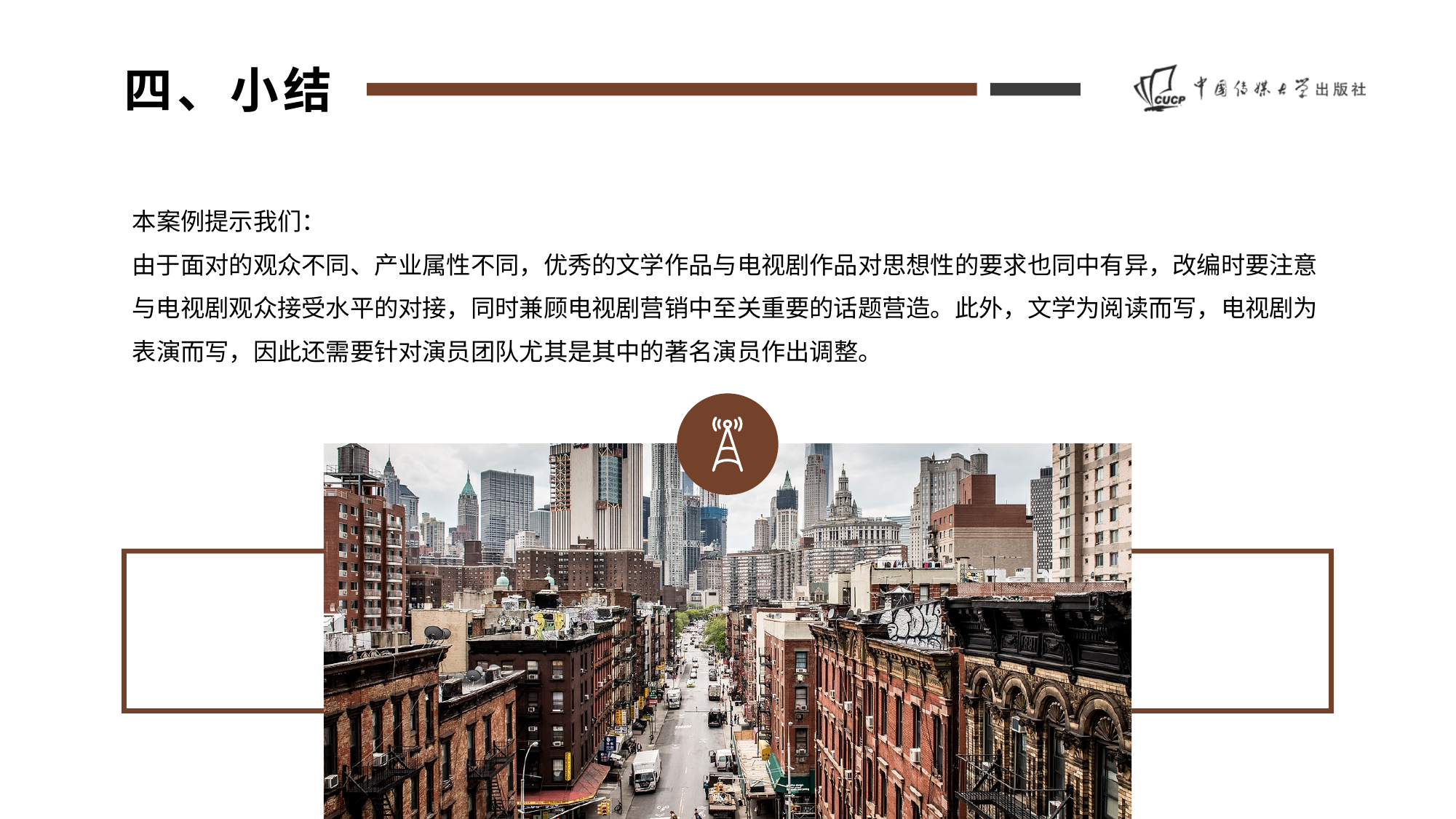

四、小结

本案例提示我们：
由于面对的观众不同、产业属性不同，优秀的文学作品与电视剧作品对思想性的要求也同中有异，改编时要注意与电视剧观众接受水平的对接，同时兼顾电视剧营销中至关重要的话题营造。此外，文学为阅读而写，电视剧为表演而写，因此还需要针对演员团队尤其是其中的著名演员作出调整。